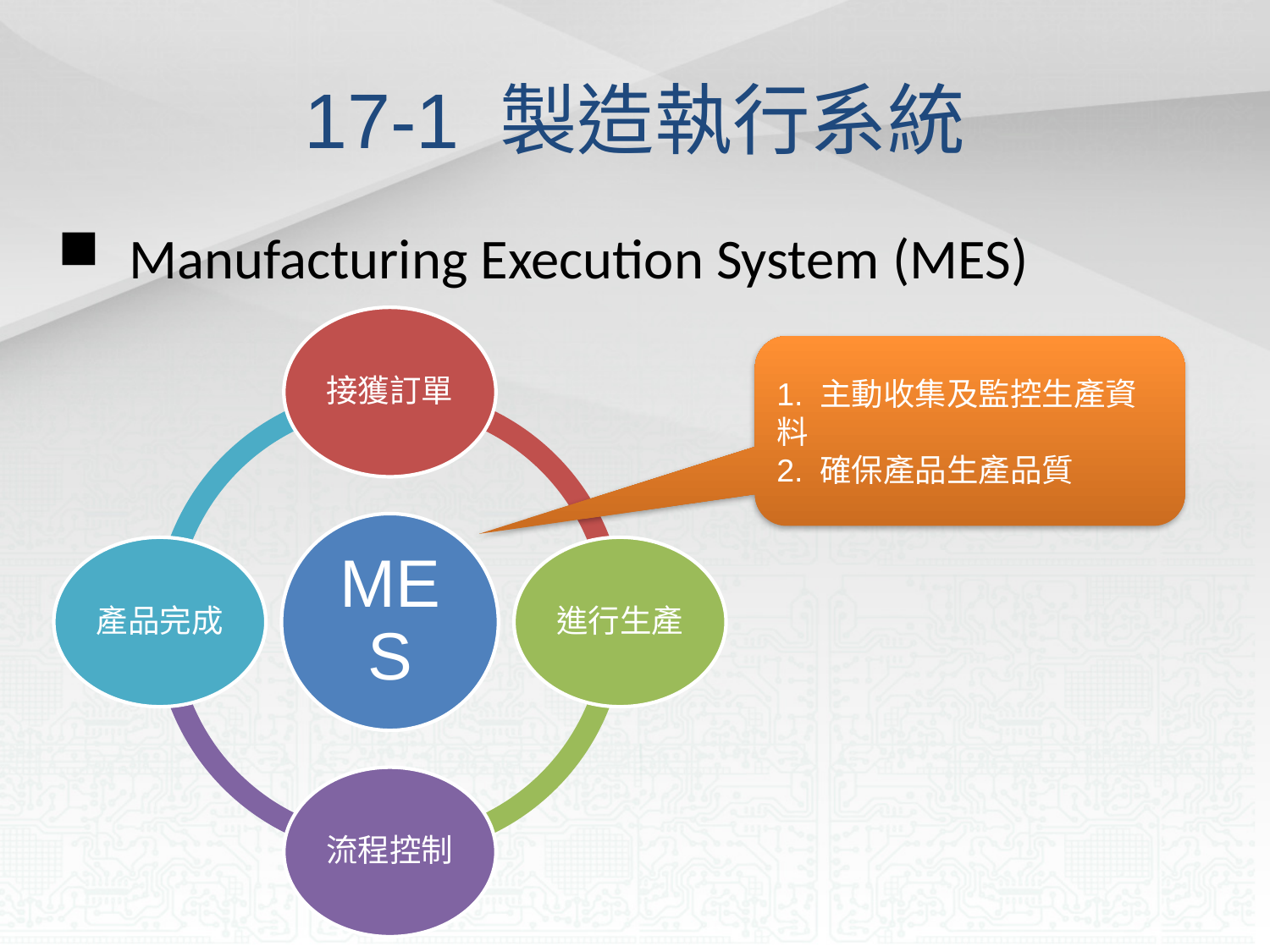

# 17-1 製造執行系統
Manufacturing Execution System (MES)

MES
接獲訂單
進行生產
流程控制
產品完成
1. 主動收集及監控生產資料
2. 確保產品生產品質